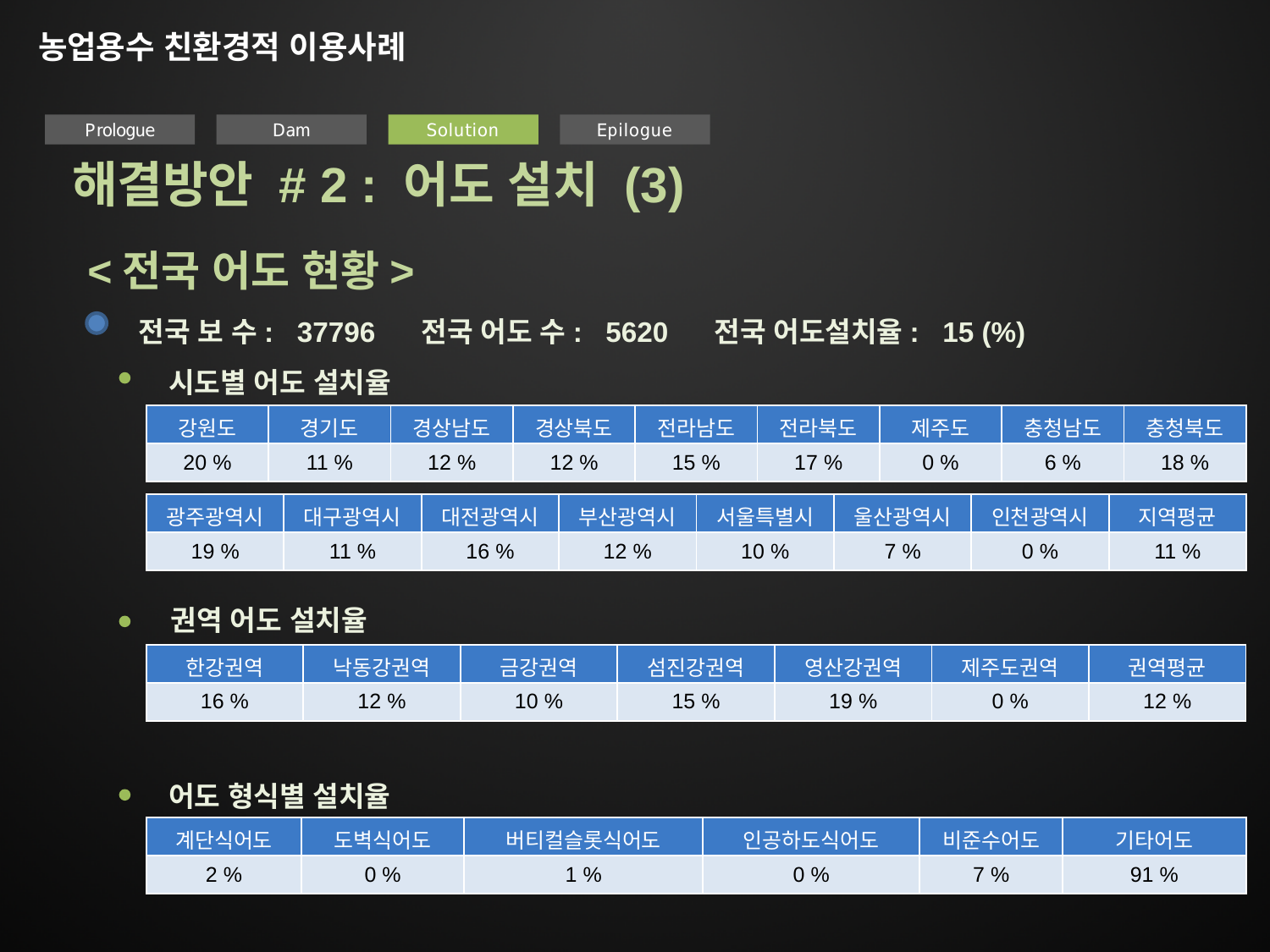

농업용수 친환경적 이용사례
Prologue
Dam
Solution
Epilogue
해결방안 # 2 : 어도 설치 (3)
<전국 어도 현황>
전국 보 수:   37796     전국 어도 수:   5620     전국 어도설치율:   15 (%)
   시도별 어도 설치율
  권역 어도 설치율

   어도 형식별 설치율

| 강원도 | 경기도 | 경상남도 | 경상북도 | 전라남도 | 전라북도 | 제주도 | 충청남도 | 충청북도 |
| --- | --- | --- | --- | --- | --- | --- | --- | --- |
| 20 % | 11 % | 12 % | 12 % | 15 % | 17 % | 0 % | 6 % | 18 % |
| 광주광역시 | 대구광역시 | 대전광역시 | 부산광역시 | 서울특별시 | 울산광역시 | 인천광역시 | 지역평균 |
| --- | --- | --- | --- | --- | --- | --- | --- |
| 19 % | 11 % | 16 % | 12 % | 10 % | 7 % | 0 % | 11 % |

| 한강권역 | 낙동강권역 | 금강권역 | 섬진강권역 | 영산강권역 | 제주도권역 | 권역평균 |
| --- | --- | --- | --- | --- | --- | --- |
| 16 % | 12 % | 10 % | 15 % | 19 % | 0 % | 12 % |

| 계단식어도 | 도벽식어도 | 버티컬슬롯식어도 | 인공하도식어도 | 비준수어도 | 기타어도 |
| --- | --- | --- | --- | --- | --- |
| 2 % | 0 % | 1 % | 0 % | 7 % | 91 % |
http://rawris.ekr.or.kr/rawrismis/waterfac/WaterFac_FishwayStatistics.aspx